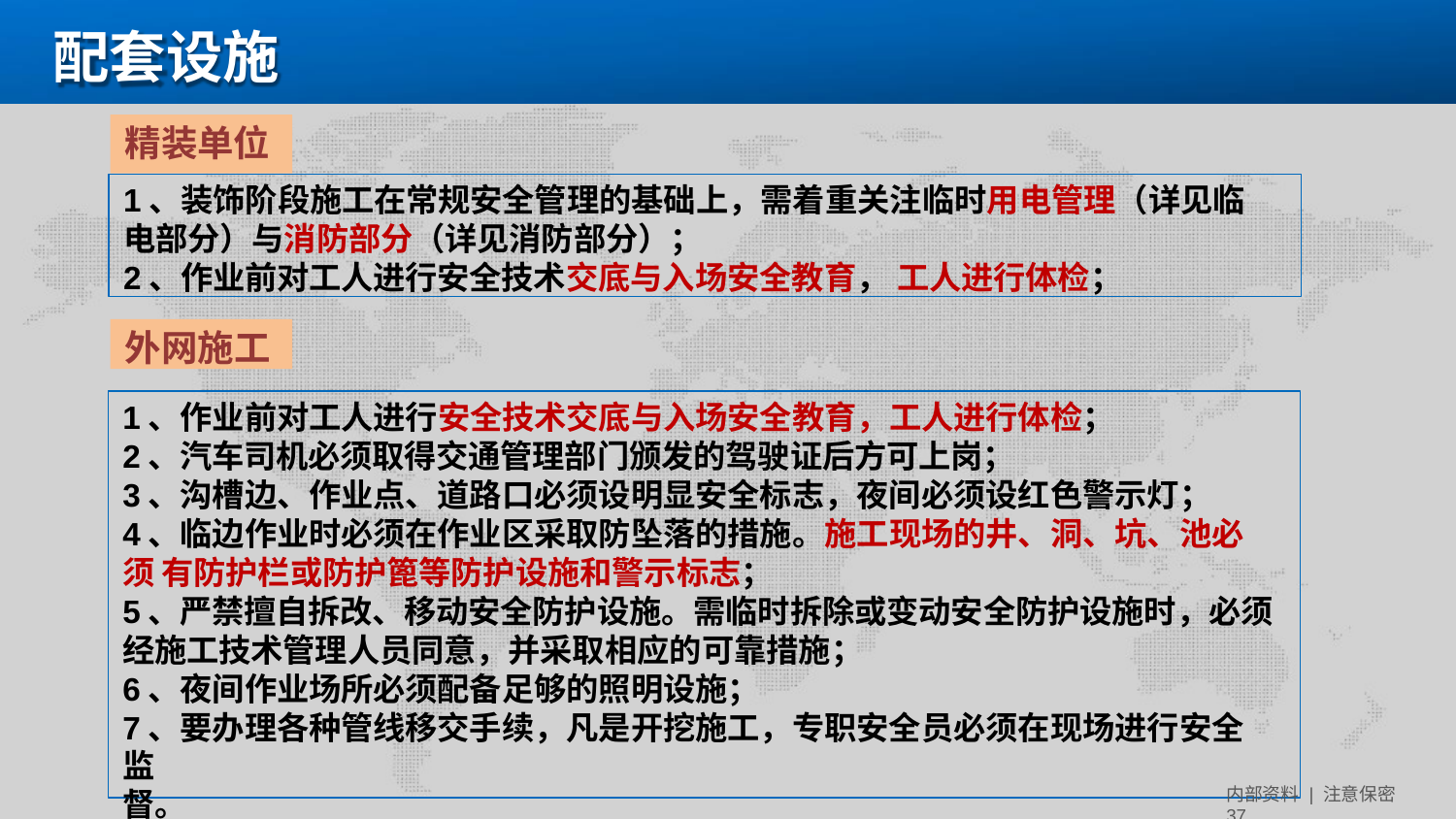

# 配套设施

精装单位
1、装饰阶段施工在常规安全管理的基础上，需着重关注临时用电管理（详见临 电部分）与消防部分（详见消防部分）；
2、作业前对工人进行安全技术交底与入场安全教育， 工人进行体检；
外网施工

1、作业前对工人进行安全技术交底与入场安全教育，工人进行体检；
2、汽车司机必须取得交通管理部门颁发的驾驶证后方可上岗；
3、沟槽边、作业点、道路口必须设明显安全标志，夜间必须设红色警示灯；
4、临边作业时必须在作业区采取防坠落的措施。施工现场的井、洞、坑、池必须 有防护栏或防护篦等防护设施和警示标志；
5、严禁擅自拆改、移动安全防护设施。需临时拆除或变动安全防护设施时，必须
经施工技术管理人员同意，并采取相应的可靠措施；
6、夜间作业场所必须配备足够的照明设施；
7、要办理各种管线移交手续，凡是开挖施工，专职安全员必须在现场进行安全监
督。
内部资料 | 注意保密 37